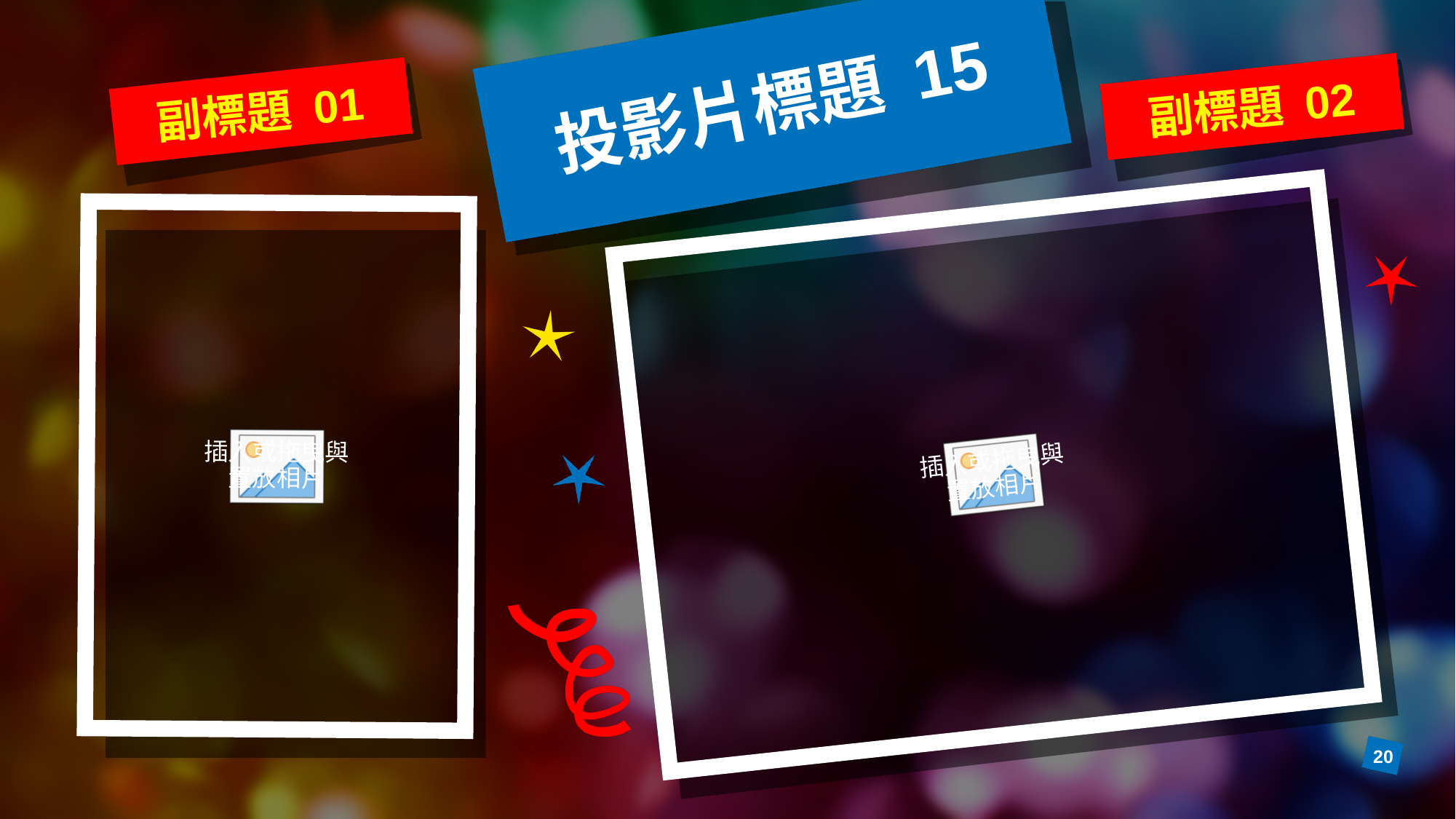

# 投影片標題 15
副標題 02
副標題 01

20